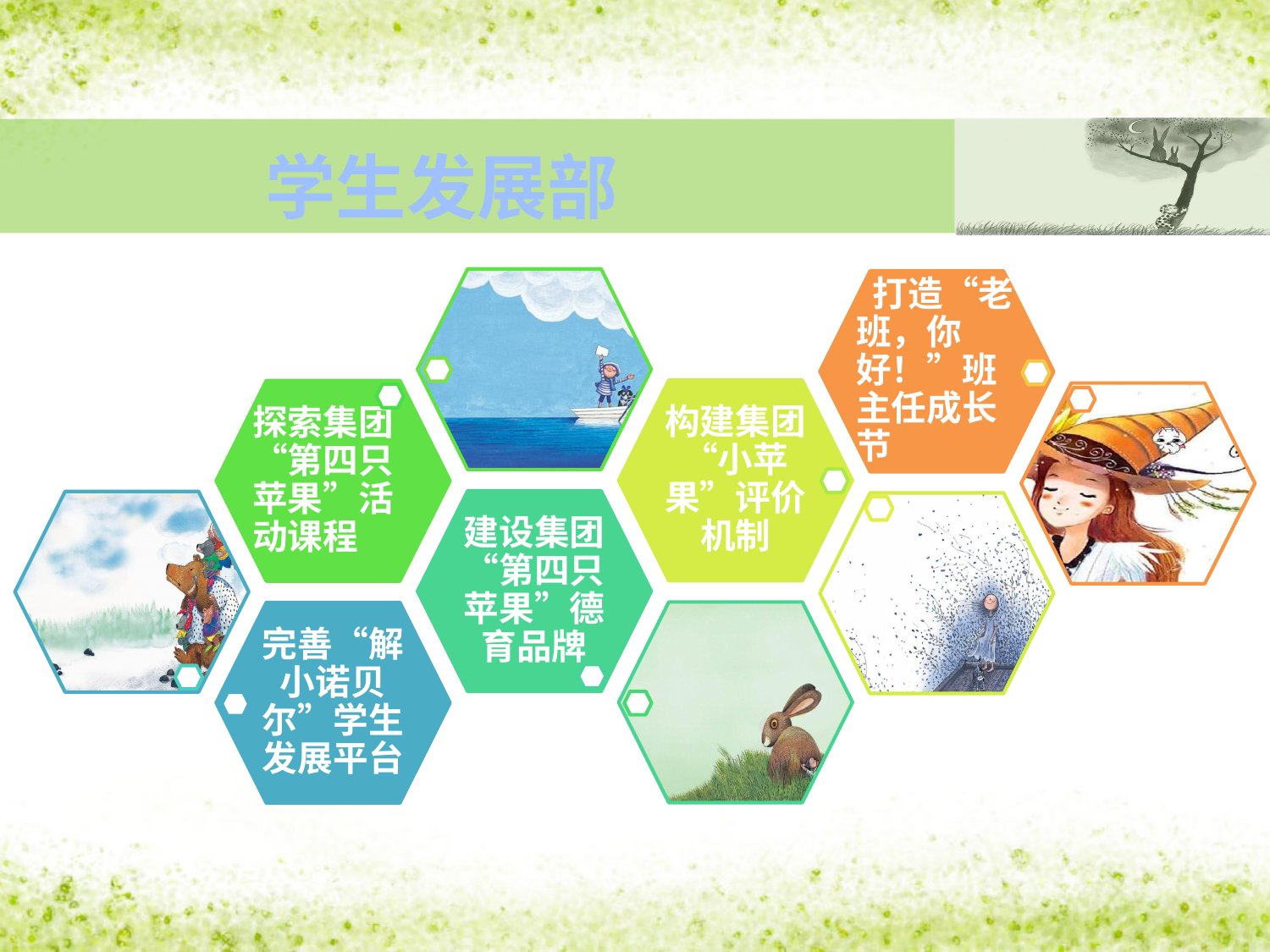

学生发展部
完善“解小诺贝尔”学生发展平台
建设集团“第四只苹果”德育品牌
探索集团“第四只苹果”活动课程
构建集团“小苹果”评价机制
 打造“老班，你好！”班主任成长节